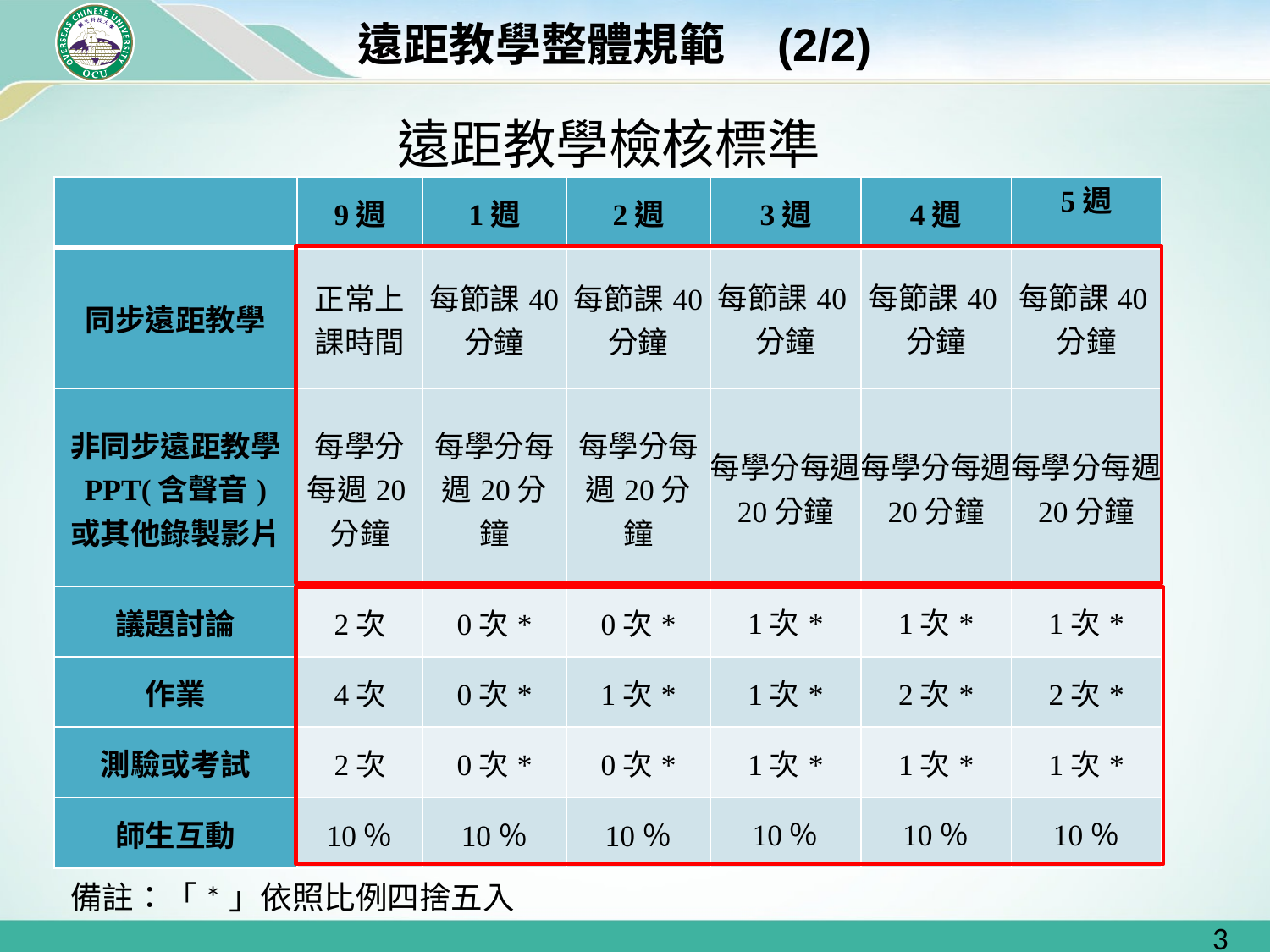

# 遠距教學整體規範    (2/2)
遠距教學檢核標準
|  | 9週 | 1週 | 2週 | 3週 | 4週 | 5週 |
| --- | --- | --- | --- | --- | --- | --- |
| 同步遠距教學 | 正常上課時間 | 每節課40分鐘 | 每節課40分鐘 | 每節課40分鐘 | 每節課40分鐘 | 每節課40分鐘 |
| 非同步遠距教學 PPT(含聲音) 或其他錄製影片 | 每學分每週20分鐘 | 每學分每週20分鐘 | 每學分每週20分鐘 | 每學分每週20分鐘 | 每學分每週20分鐘 | 每學分每週20分鐘 |
| 議題討論 | 2次 | 0次\* | 0次\* | 1次\* | 1次\* | 1次\* |
| 作業 | 4次 | 0次\* | 1次\* | 1次\* | 2次\* | 2次\* |
| 測驗或考試 | 2次 | 0次\* | 0次\* | 1次\* | 1次\* | 1次\* |
| 師生互動 | 10％ | 10％ | 10％ | 10％ | 10％ | 10％ |

備註：「*」依照比例四捨五入
3